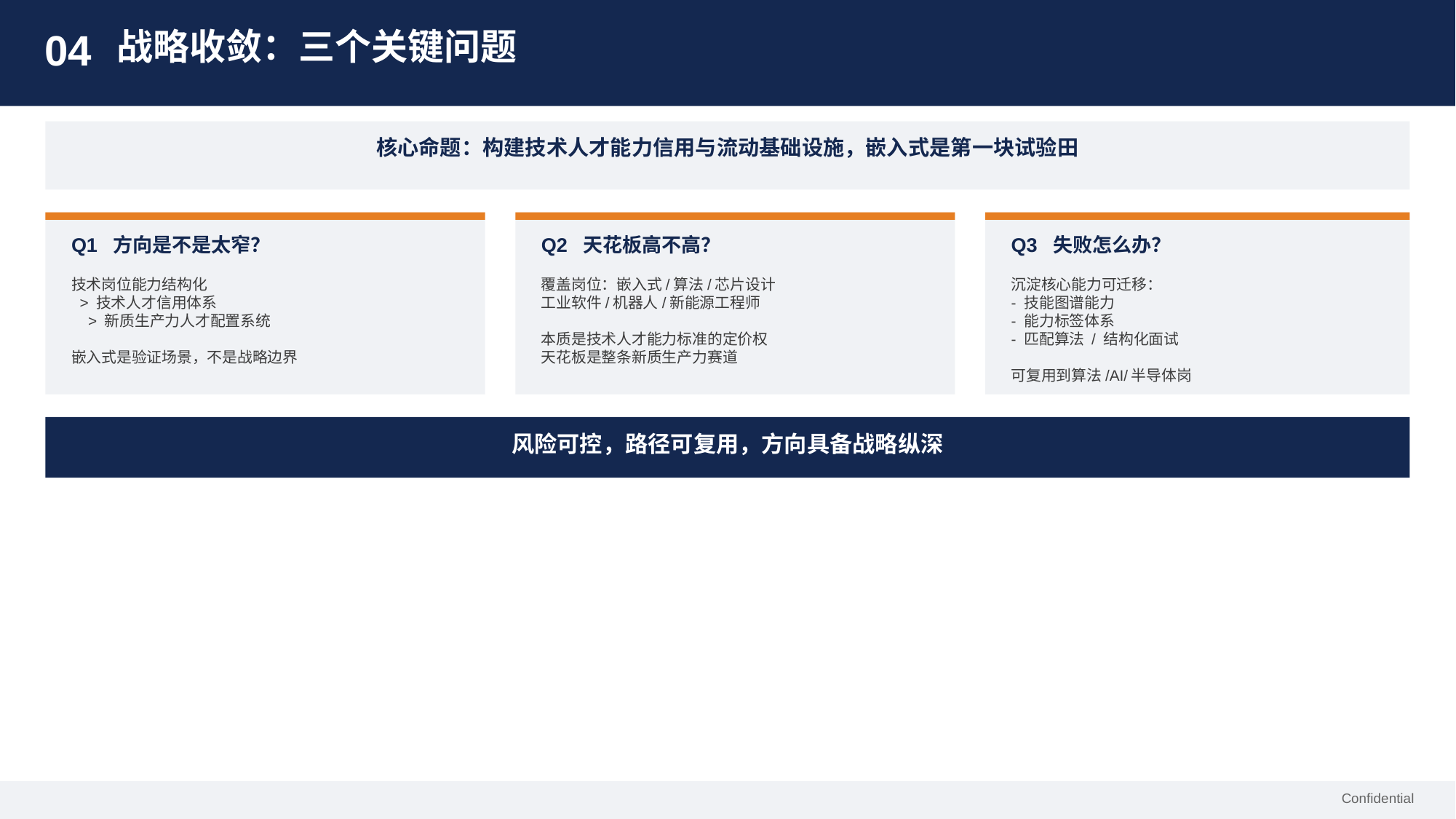

04
战略收敛：三个关键问题

核心命题：构建技术人才能力信用与流动基础设施，嵌入式是第一块试验田

Q1  方向是不是太窄？
Q2  天花板高不高？
Q3  失败怎么办？
技术岗位能力结构化
  > 技术人才信用体系
    > 新质生产力人才配置系统

嵌入式是验证场景，不是战略边界
覆盖岗位：嵌入式/算法/芯片设计
工业软件/机器人/新能源工程师

本质是技术人才能力标准的定价权
天花板是整条新质生产力赛道
沉淀核心能力可迁移：
- 技能图谱能力
- 能力标签体系
- 匹配算法 / 结构化面试

可复用到算法/AI/半导体岗

风险可控，路径可复用，方向具备战略纵深

Confidential